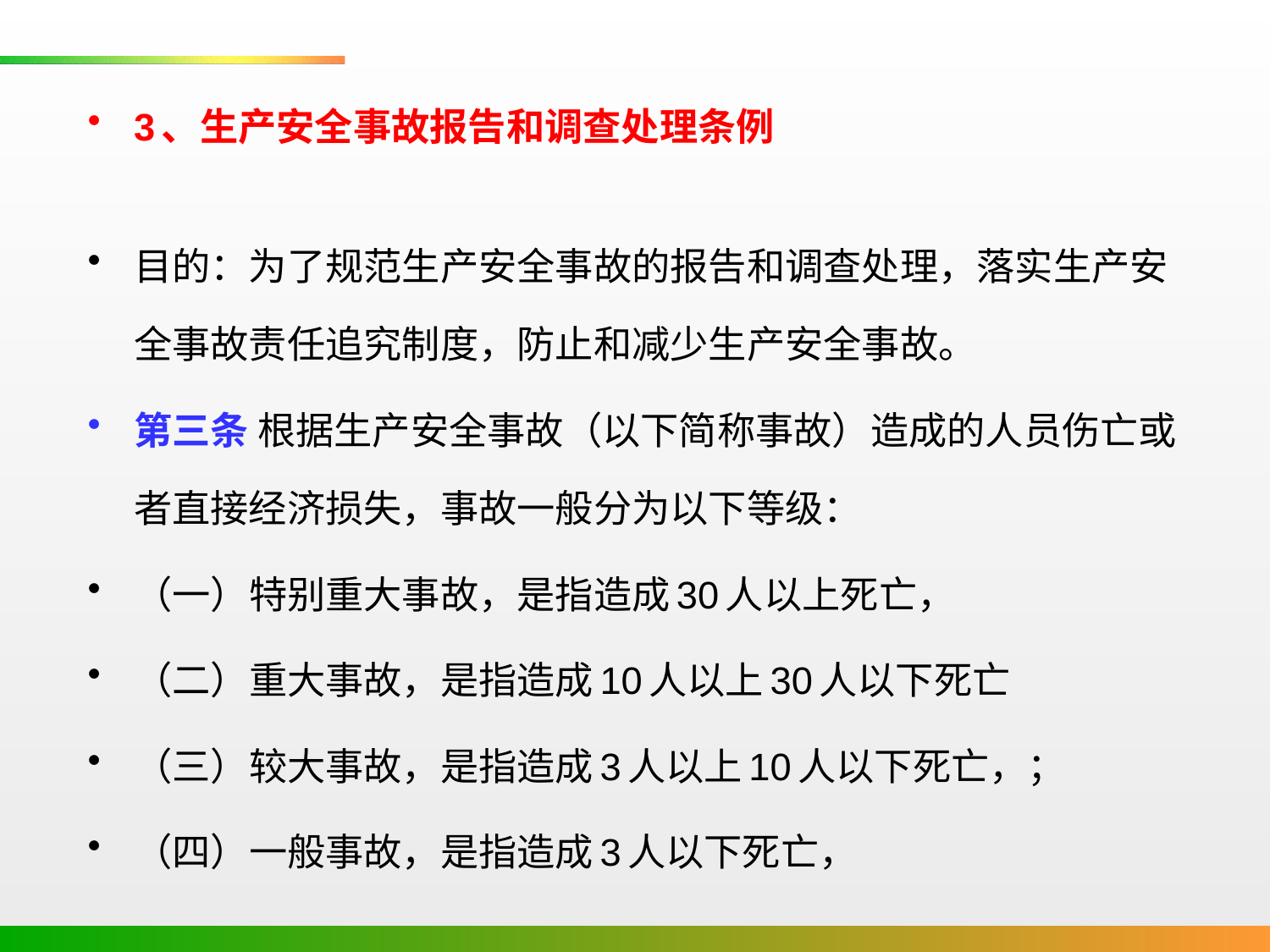

3、生产安全事故报告和调查处理条例

目的：为了规范生产安全事故的报告和调查处理，落实生产安全事故责任追究制度，防止和减少生产安全事故。
第三条 根据生产安全事故（以下简称事故）造成的人员伤亡或者直接经济损失，事故一般分为以下等级：
（一）特别重大事故，是指造成30人以上死亡，
（二）重大事故，是指造成10人以上30人以下死亡
（三）较大事故，是指造成3人以上10人以下死亡，；
（四）一般事故，是指造成3人以下死亡，